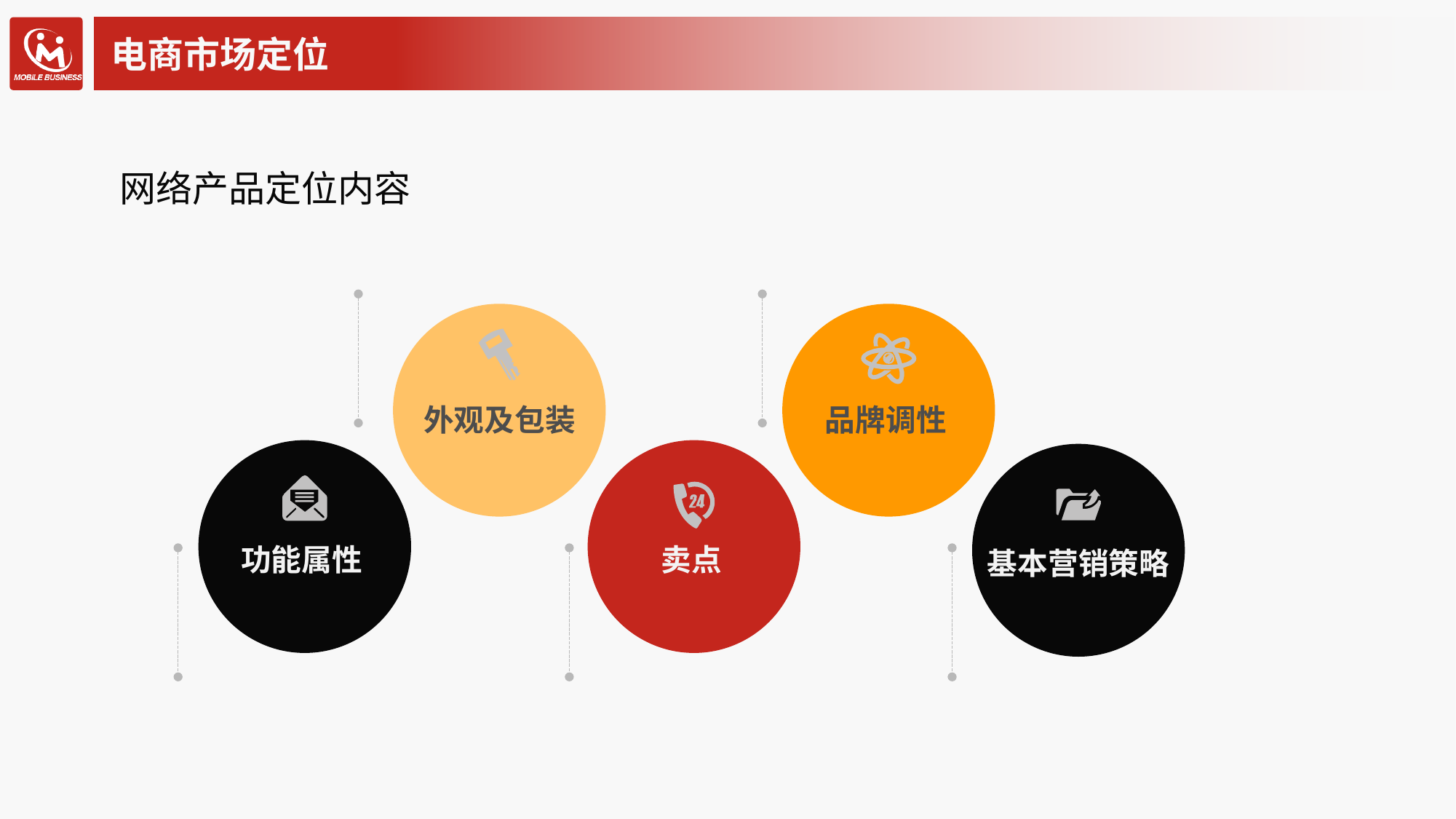

# 电商市场定位
网络产品定位内容

外观及包装

品牌调性

功能属性

卖点

基本营销策略